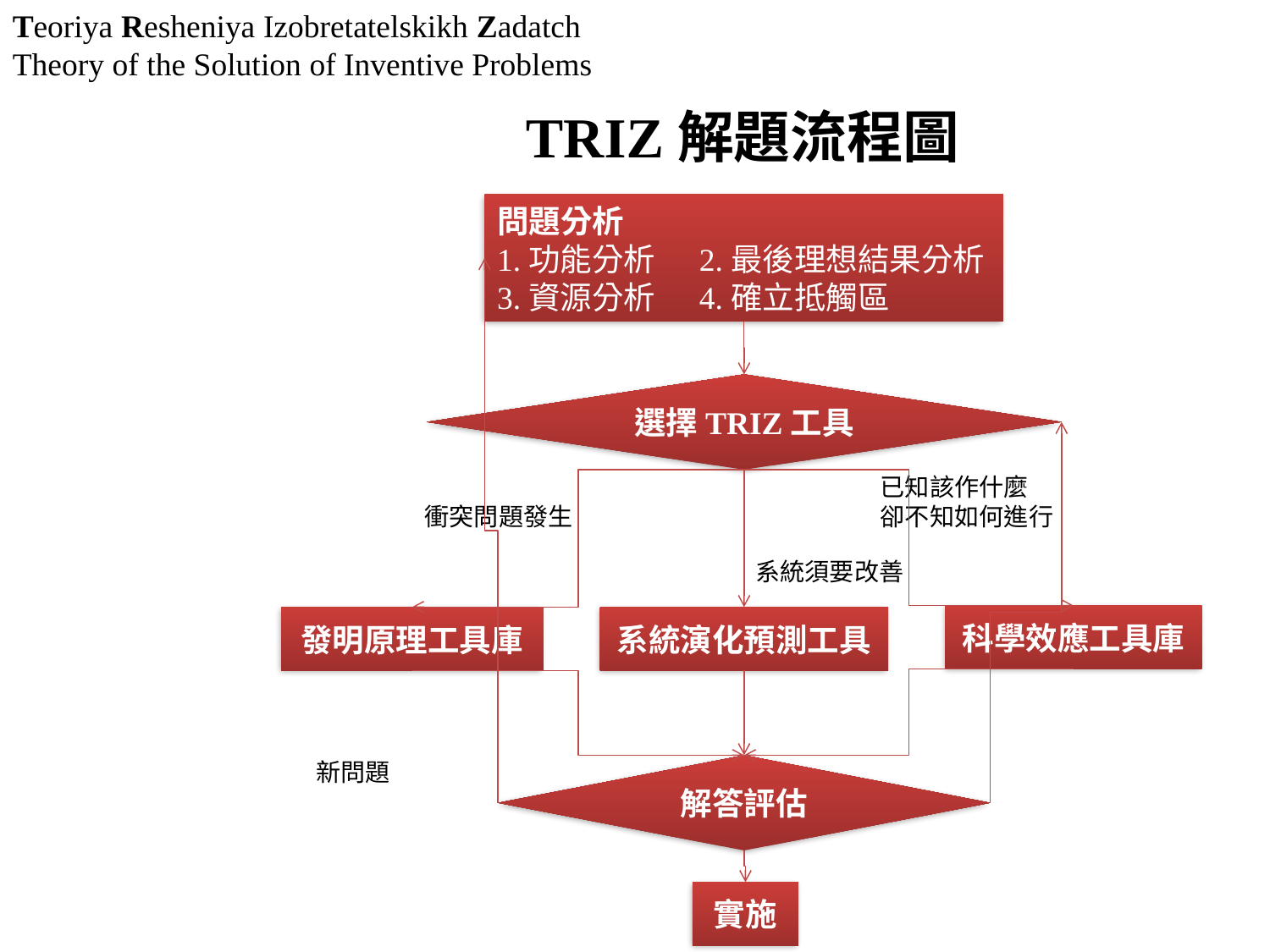

Teoriya Resheniya Izobretatelskikh Zadatch
Theory of the Solution of Inventive Problems
TRIZ解題流程圖
問題分析
1.功能分析     2.最後理想結果分析
3.資源分析     4.確立抵觸區
選擇TRIZ工具
已知該作什麼
卻不知如何進行
衝突問題發生
系統須要改善
科學效應工具庫
發明原理工具庫
系統演化預測工具
新問題
解答評估
實施